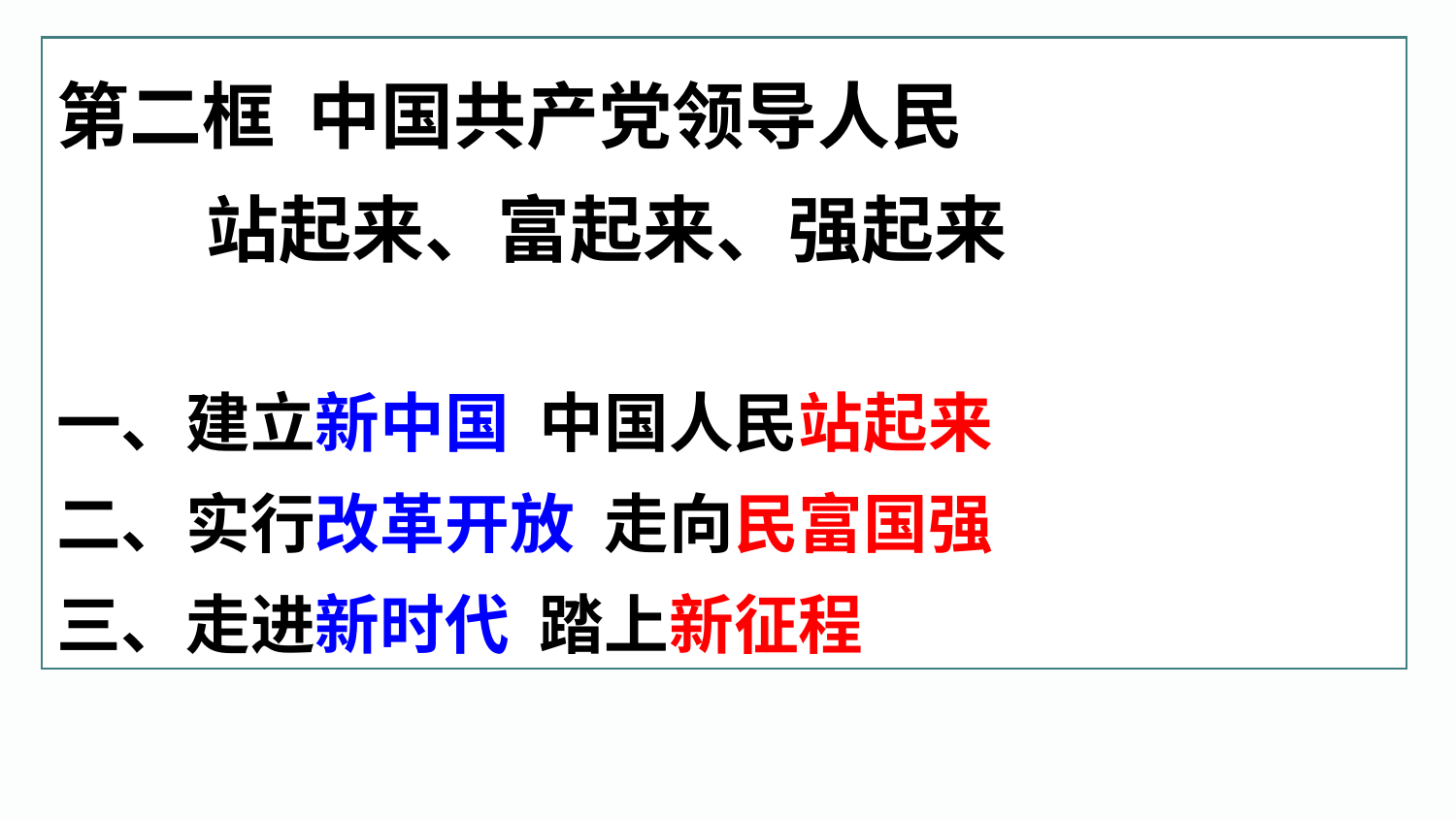

第二框  中国共产党领导人民
        站起来、富起来、强起来

一、建立新中国  中国人民站起来
二、实行改革开放  走向民富国强
三、走进新时代  踏上新征程